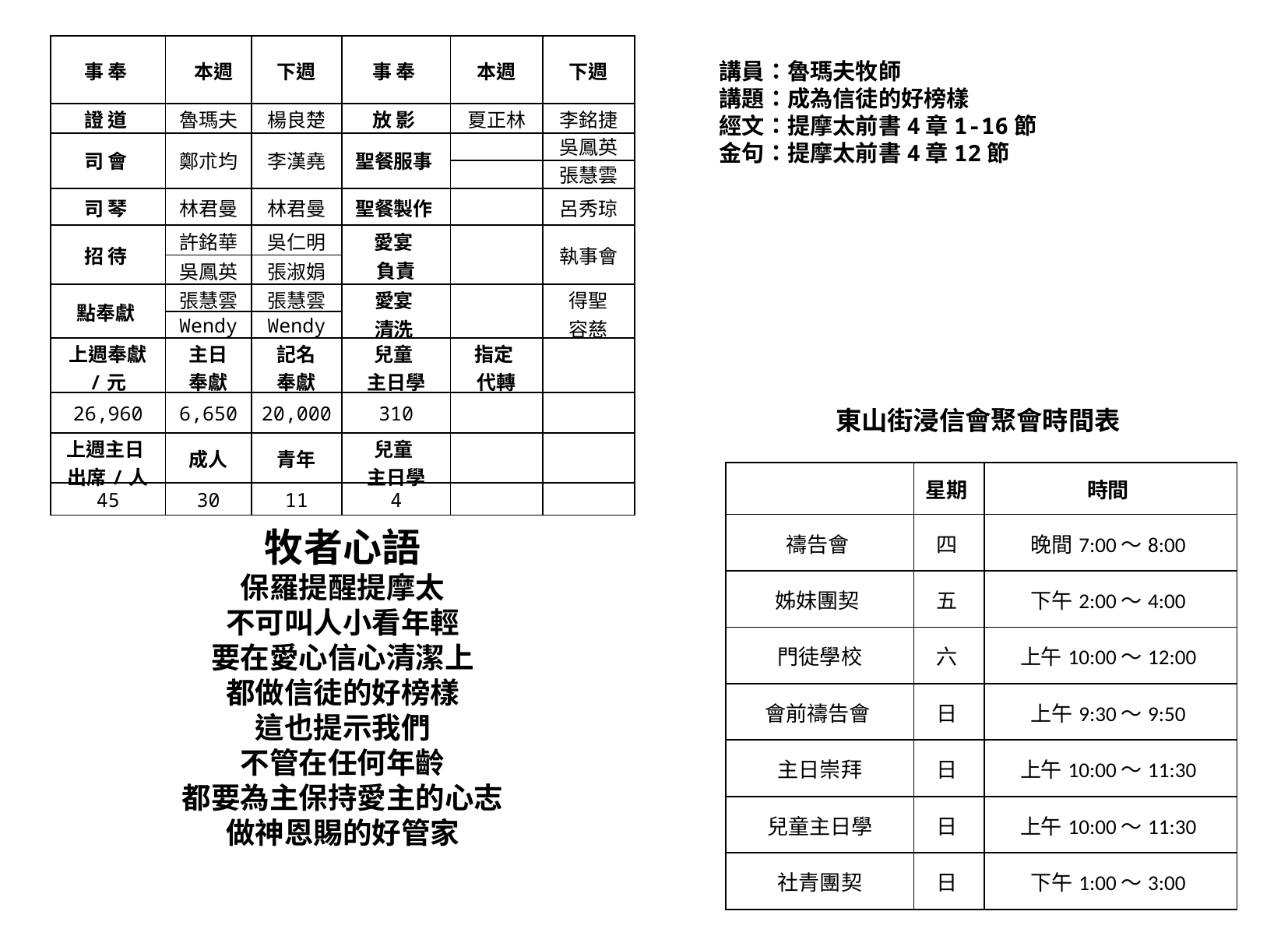

| 事 奉 | 本週 | 下週 | 事 奉 | 本週 | 下週 |
| --- | --- | --- | --- | --- | --- |
| 證 道 | 魯瑪夫 | 楊良楚 | 放 影 | 夏正林 | 李銘捷 |
| 司 會 | 鄭朮均 | 李漢堯 | 聖餐服事 |  | 吳鳳英 |
|  |  |  |  |  | 張慧雲 |
| 司 琴 | 林君曼 | 林君曼 | 聖餐製作 |  | 呂秀琼 |
| 招 待 | 許銘華 | 吳仁明 | 愛宴 負責 |  | 執事會 |
|  | 吳鳳英 | 張淑娟 |  |  |  |
| 點奉獻 | 張慧雲 | 張慧雲 | 愛宴 清洗 |  | 得聖 容慈 |
|  | Wendy | Wendy |  |  |  |
| 上週奉獻 /元 | 主日 奉獻 | 記名 奉獻 | 兒童 主日學 | 指定 代轉 |  |
| 26,960 | 6,650 | 20,000 | 310 |  |  |
| 上週主日 出席/人 | 成人 | 青年 | 兒童 主日學 |  |  |
| 45 | 30 | 11 | 4 |  |  |
講員：魯瑪夫牧師
講題：成為信徒的好榜樣
經文：提摩太前書4章1-16節
金句：提摩太前書4章12節

東山街浸信會聚會時間表
|  | 星期 | 時間 |
| --- | --- | --- |
| 禱告會 | 四 | 晚間7:00～8:00 |
| 姊妹團契 | 五 | 下午2:00～4:00 |
| 門徒學校 | 六 | 上午10:00～12:00 |
| 會前禱告會 | 日 | 上午9:30～9:50 |
| 主日崇拜 | 日 | 上午10:00～11:30 |
| 兒童主日學 | 日 | 上午10:00～11:30 |
| 社青團契 | 日 | 下午1:00～3:00 |
牧者心語
保羅提醒提摩太
不可叫人小看年輕
要在愛心信心清潔上
都做信徒的好榜樣
這也提示我們
不管在任何年齡
都要為主保持愛主的心志
做神恩賜的好管家